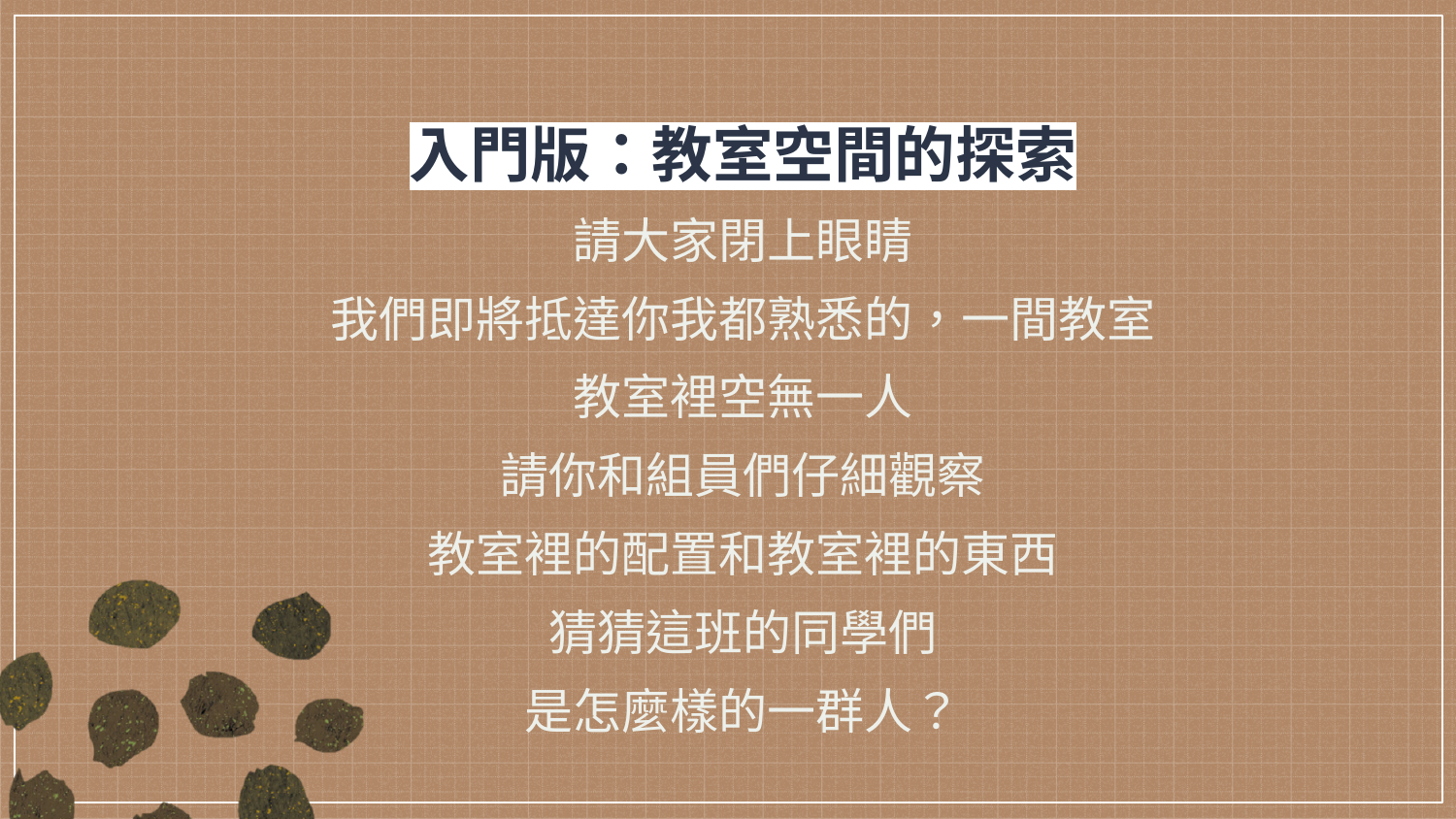

入門版：教室空間的探索
請大家閉上眼睛
我們即將抵達你我都熟悉的，一間教室
教室裡空無一人
請你和組員們仔細觀察
教室裡的配置和教室裡的東西
猜猜這班的同學們
是怎麼樣的一群人？